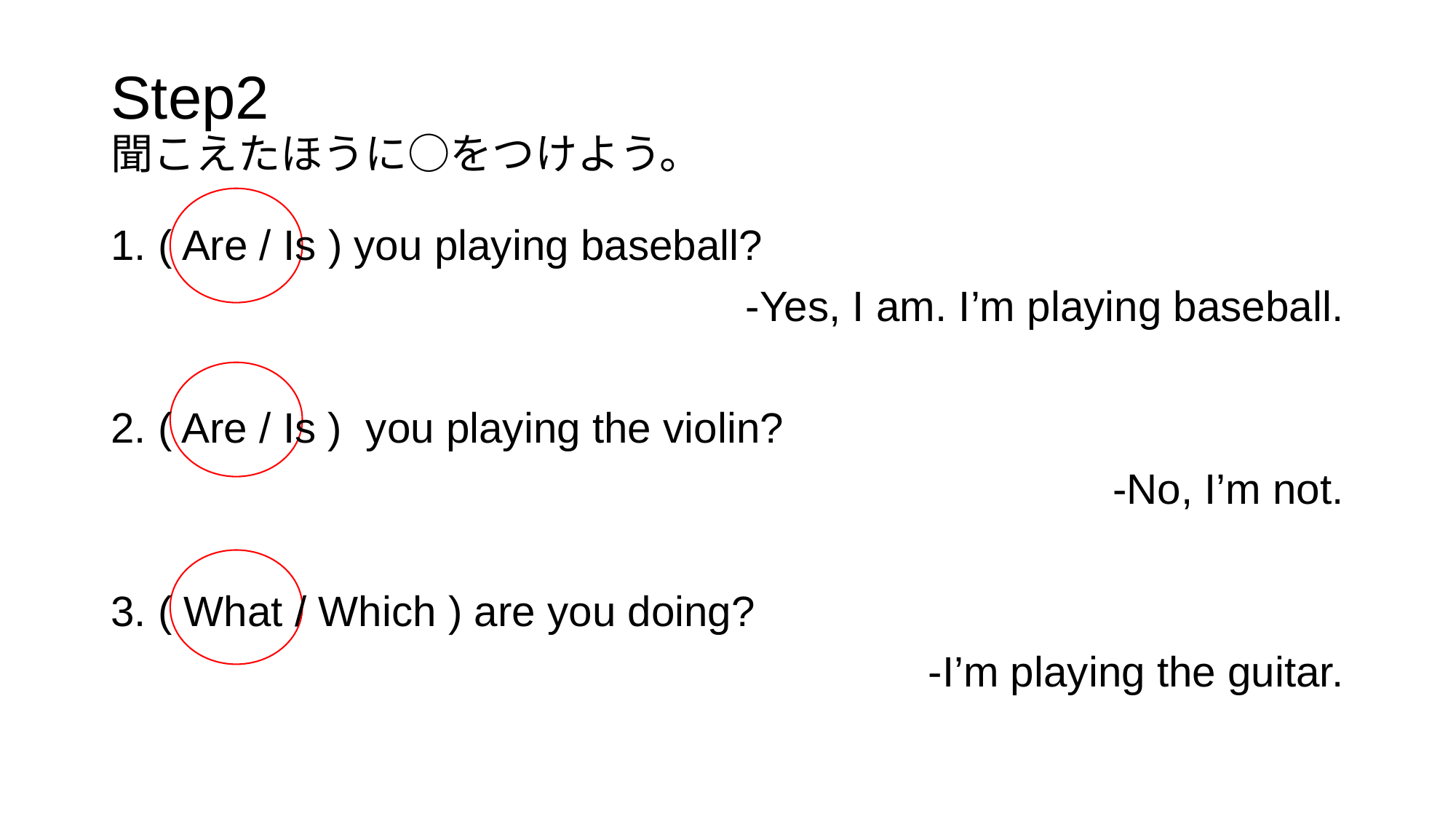

# Step2 聞こえたほうに○をつけよう。

1. ( Are / Is ) you playing baseball?
-Yes, I am. I’m playing baseball.

2. ( Are / Is )  you playing the violin?
-No, I’m not.

3. ( What / Which ) are you doing?
-I’m playing the guitar.